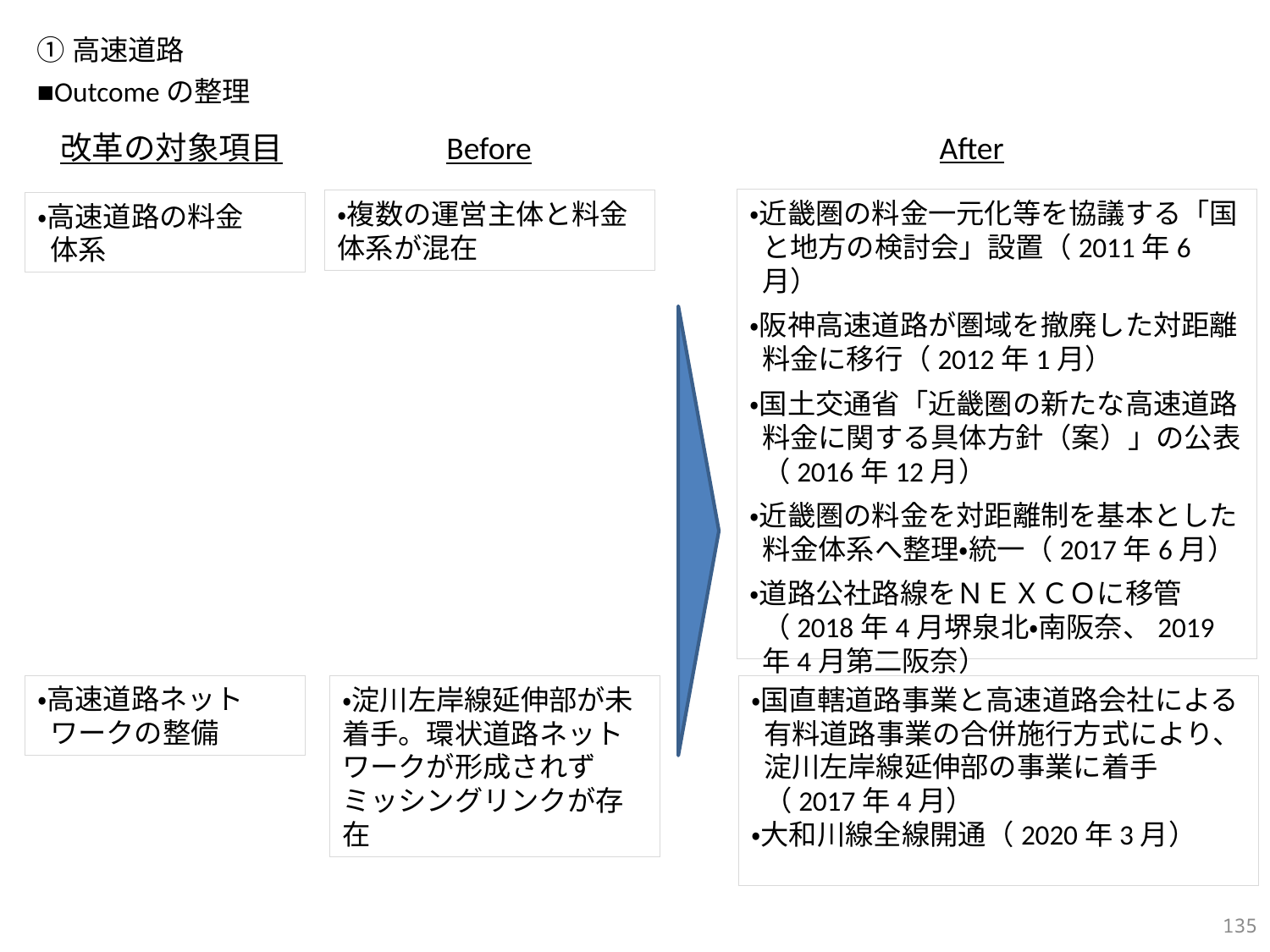

①高速道路
■Outcomeの整理
改革の対象項目
After
Before
・近畿圏の料金一元化等を協議する「国と地方の検討会」設置（2011年6月）
・阪神高速道路が圏域を撤廃した対距離料金に移行（2012年1月）
・国土交通省「近畿圏の新たな高速道路料金に関する具体方針（案）」の公表（2016年12月）
・近畿圏の料金を対距離制を基本とした料金体系へ整理・統一（2017年6月）
・道路公社路線をＮＥＸＣＯに移管（2018年4月堺泉北・南阪奈、2019年4月第二阪奈）
・複数の運営主体と料金体系が混在
・高速道路の料金
体系

・高速道路ネットワークの整備
・淀川左岸線延伸部が未着手。環状道路ネットワークが形成されずミッシングリンクが存在
・国直轄道路事業と高速道路会社による有料道路事業の合併施行方式により、淀川左岸線延伸部の事業に着手（2017年4月）
・大和川線全線開通（2020年3月）
135